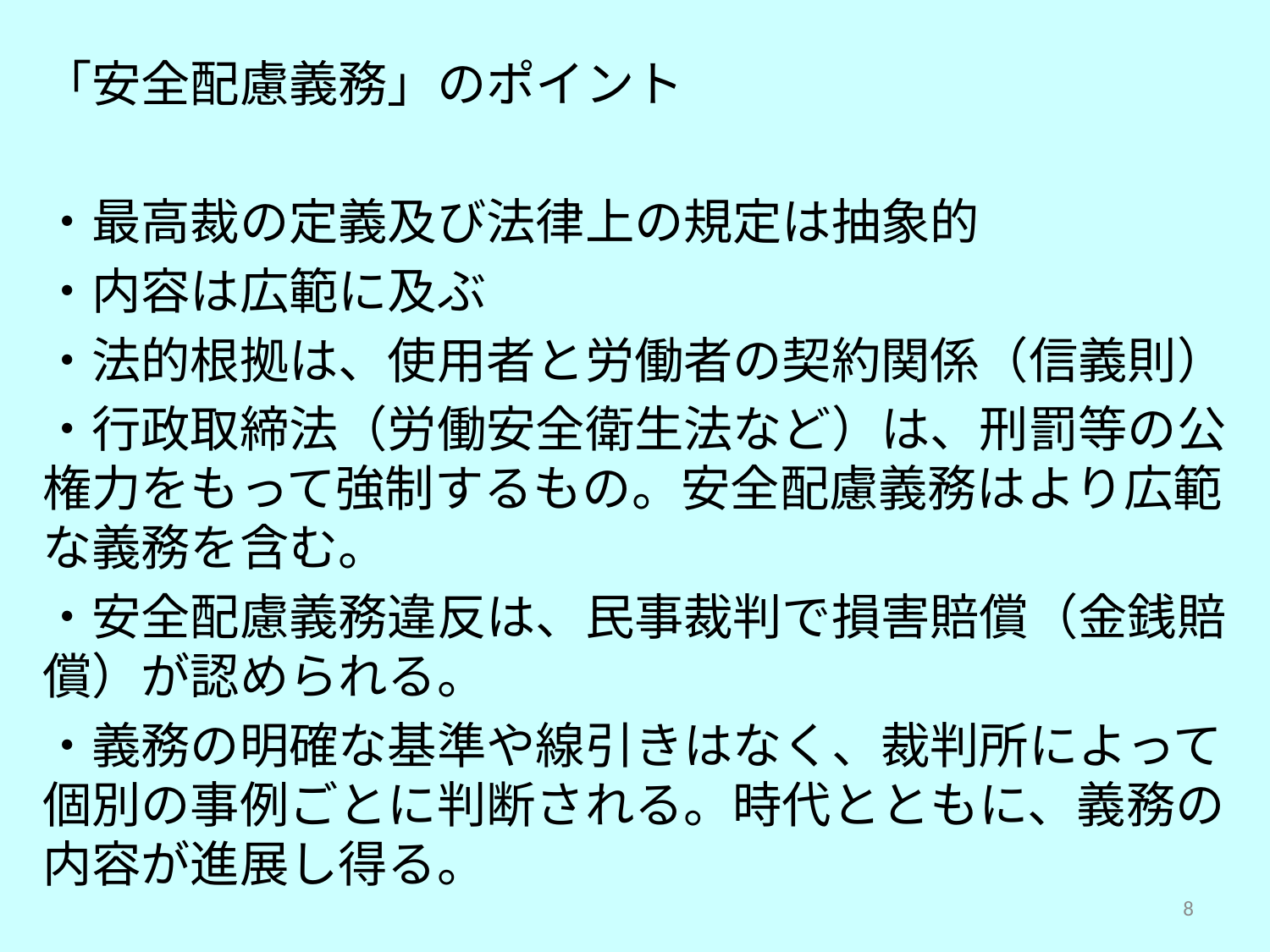

「安全配慮義務」のポイント

・最高裁の定義及び法律上の規定は抽象的
・内容は広範に及ぶ
・法的根拠は、使用者と労働者の契約関係（信義則）
・行政取締法（労働安全衛生法など）は、刑罰等の公権力をもって強制するもの。安全配慮義務はより広範な義務を含む。
・安全配慮義務違反は、民事裁判で損害賠償（金銭賠償）が認められる。
・義務の明確な基準や線引きはなく、裁判所によって個別の事例ごとに判断される。時代とともに、義務の内容が進展し得る。

8